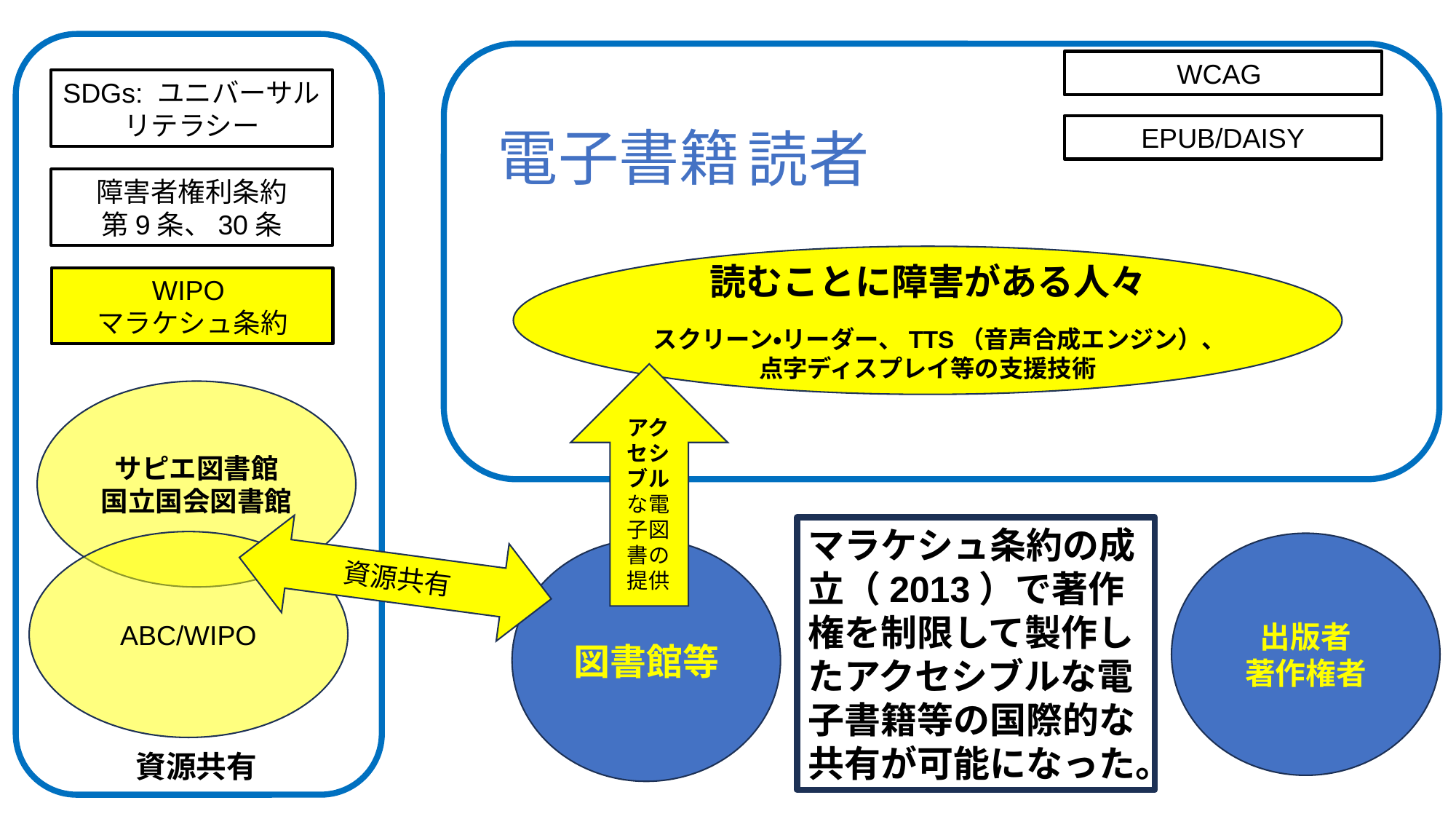

WCAG
SDGs: ユニバーサルリテラシー
電子書籍
読者
EPUB/DAISY
障害者権利条約
第9条、30条

読むことに障害がある人々

スクリーン・リーダー、TTS（音声合成エンジン）、点字ディスプレイ等の支援技術

WIPO
マラケシュ条約
サピエ図書館
国立国会図書館

アクセシブルな電子図書の提供

マラケシュ条約の成立（2013）で著作権を制限して製作したアクセシブルな電子書籍等の国際的な共有が可能になった。
ABC/WIPO
出版者
著作権者
図書館等
資源共有
資源共有